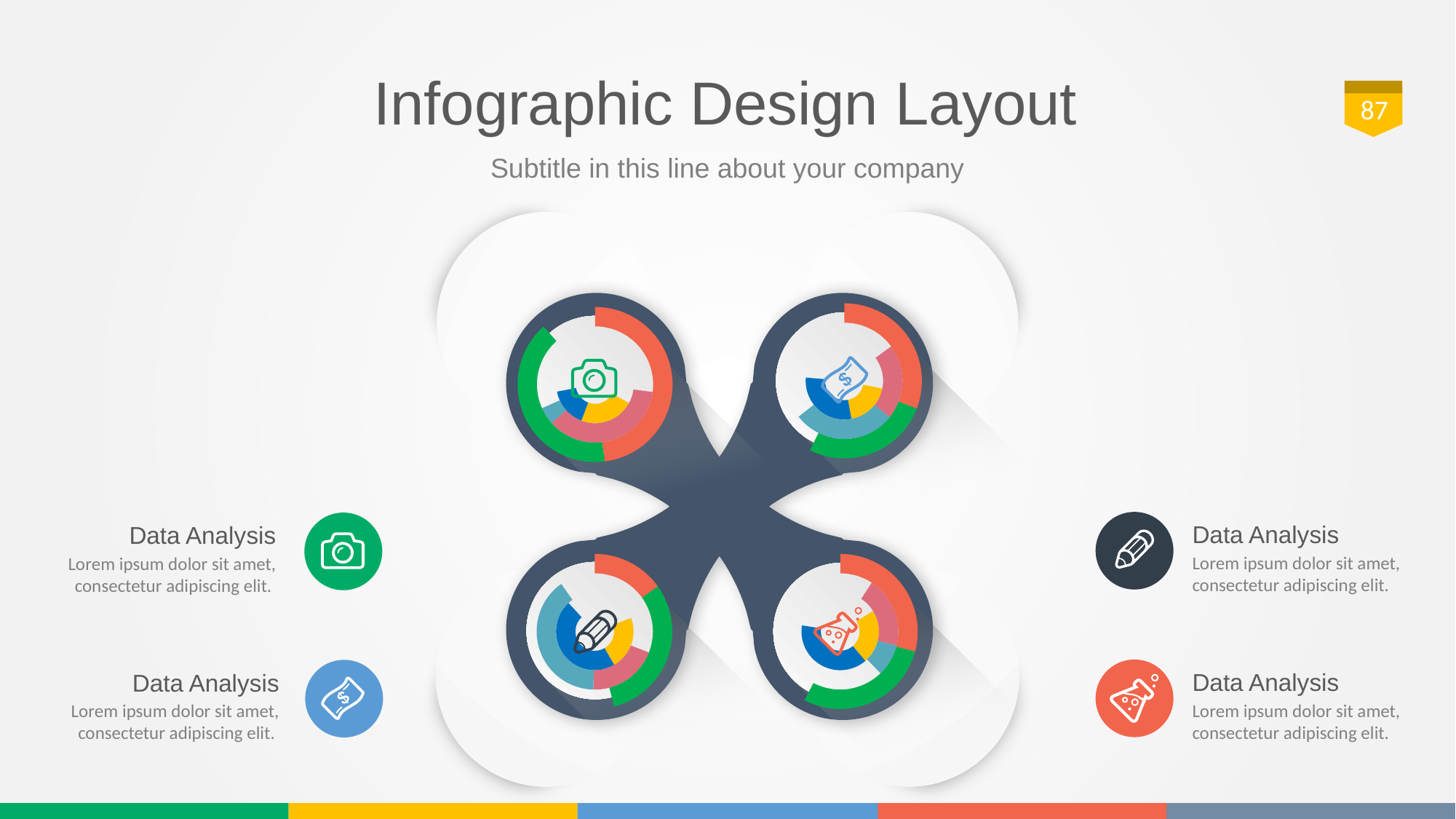

# Infographic Design Layout
87
Subtitle in this line about your company

### Chart

| Category | 销售额 | 列1 | 列2 |
|---|---|---|---|
| 第一季度 | 0.6529033780206299 | 0.33033921174055114 | 0.5096811972775469 |
| 第二季度 | 0.43595179280221696 | 0.4620114539200515 | 0.4385059660322659 |
| 第三季度 | 0.678269241018928 | 0.6352948170054351 | 0.6049869046996995 |
| 第四季度 | 0.5474563290074146 | 0.788366379968315 | 0.10054453457092061 |

### Chart

| Category | 销售额 | 列1 | 列2 |
|---|---|---|---|
| 第一季度 | 0.9637886593923469 | 0.5474874451929265 | 0.9460958424397158 |
| 第二季度 | 0.6686171608052246 | 0.7358881759781175 | 0.7964128934573246 |
| 第三季度 | 0.47563242899041425 | 0.09768701538070046 | 0.14755527055755713 |
| 第四季度 | 0.8188050779665301 | 0.6413608639083559 | 0.0806177032244062 |

### Chart

| Category | 销售额 | 列1 | 列2 |
|---|---|---|---|
| 第一季度 | 0.38846664156156496 | 0.7333850834907955 | 0.4857698215001466 |
| 第二季度 | 0.44556722195710696 | 0.4624545728235979 | 0.9898075434241873 |
| 第三季度 | 0.9325907006590632 | 0.9445315718417672 | 0.9778715326425969 |
| 第四季度 | 0.2380648839005195 | 0.2323050870891873 | 0.7570898104945422 |

### Chart

| Category | 销售额 | 列1 | 列2 |
|---|---|---|---|
| 第一季度 | 0.3644775820510475 | 0.08719154561656606 | 0.8151245320785451 |
| 第二季度 | 0.5106176705610397 | 0.18891325292373273 | 0.7928415229357075 |
| 第三季度 | 0.875573055434461 | 0.08445170274520752 | 0.30593052803311016 |
| 第四季度 | 0.5082053231395518 | 0.5933916740277408 | 0.8767295330295435 |

Data Analysis
Lorem ipsum dolor sit amet, consectetur adipiscing elit.

Data Analysis
Lorem ipsum dolor sit amet, consectetur adipiscing elit.

Data Analysis
Lorem ipsum dolor sit amet, consectetur adipiscing elit.

Data Analysis
Lorem ipsum dolor sit amet, consectetur adipiscing elit.